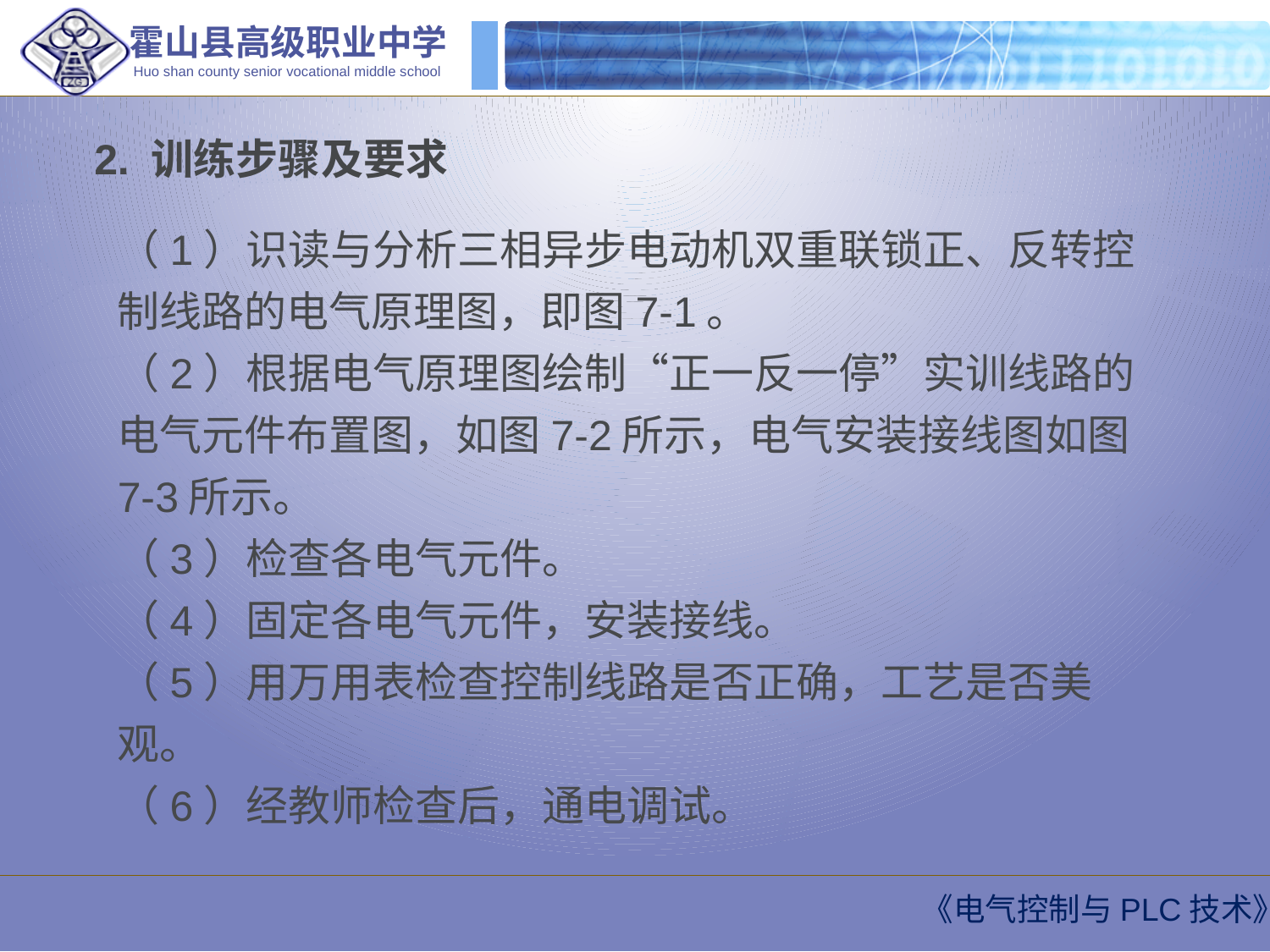

2. 训练步骤及要求
（1）识读与分析三相异步电动机双重联锁正、反转控制线路的电气原理图，即图7-1。
（2）根据电气原理图绘制“正一反一停”实训线路的电气元件布置图，如图7-2所示，电气安装接线图如图7-3所示。
（3）检查各电气元件。
（4）固定各电气元件，安装接线。
（5）用万用表检查控制线路是否正确，工艺是否美观。
（6）经教师检查后，通电调试。